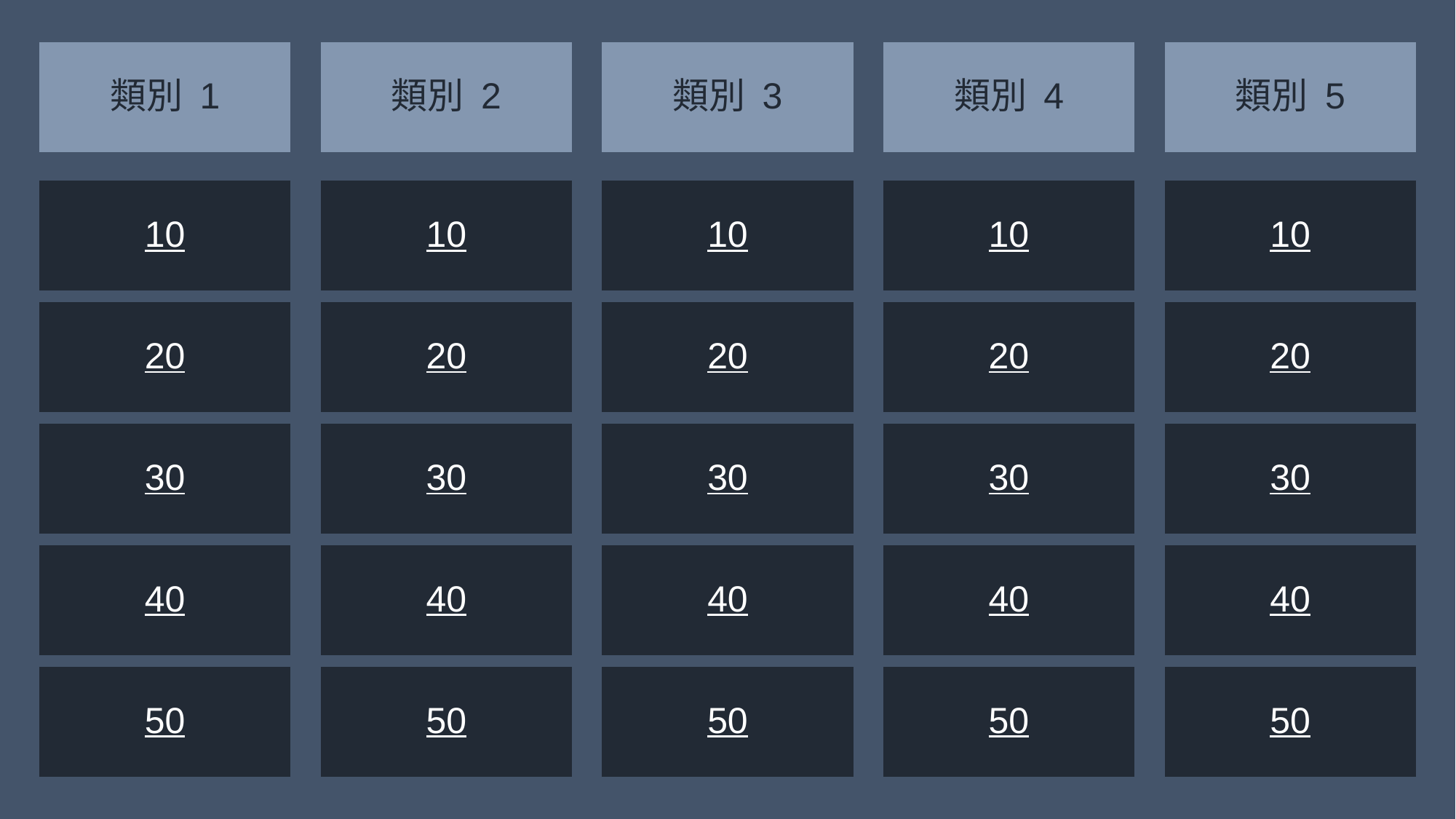

類別 1
類別 2
類別 3
類別 4
類別 5
10
10
10
10
10
20
20
20
20
20
30
30
30
30
30
40
40
40
40
40
50
50
50
50
50